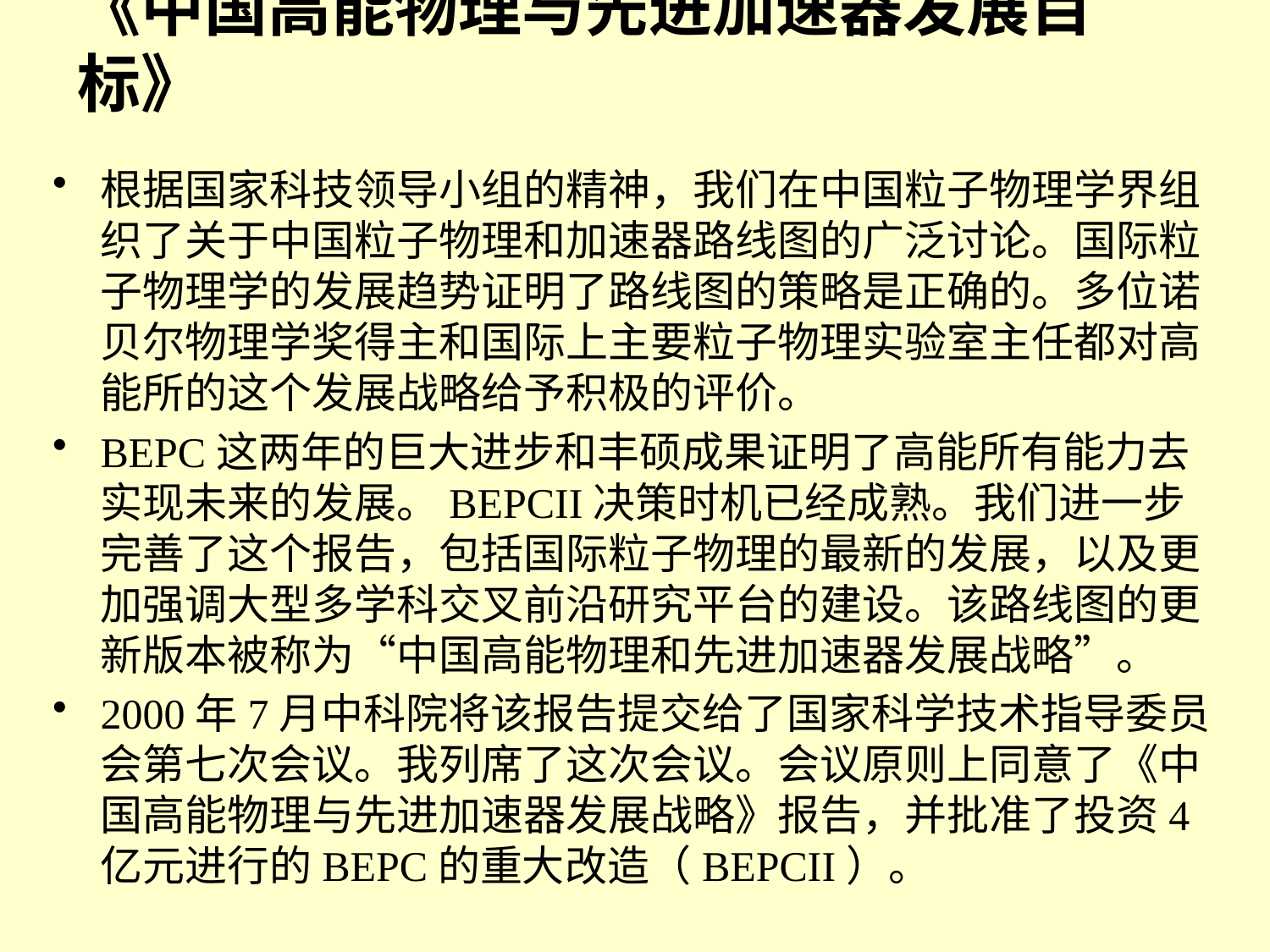

# 《中国高能物理与先进加速器发展目标》
根据国家科技领导小组的精神，我们在中国粒子物理学界组织了关于中国粒子物理和加速器路线图的广泛讨论。国际粒子物理学的发展趋势证明了路线图的策略是正确的。多位诺贝尔物理学奖得主和国际上主要粒子物理实验室主任都对高能所的这个发展战略给予积极的评价。
BEPC这两年的巨大进步和丰硕成果证明了高能所有能力去实现未来的发展。BEPCII决策时机已经成熟。我们进一步完善了这个报告，包括国际粒子物理的最新的发展，以及更加强调大型多学科交叉前沿研究平台的建设。该路线图的更新版本被称为“中国高能物理和先进加速器发展战略”。
2000年7月中科院将该报告提交给了国家科学技术指导委员会第七次会议。我列席了这次会议。会议原则上同意了《中国高能物理与先进加速器发展战略》报告，并批准了投资4亿元进行的BEPC的重大改造（BEPCII）。